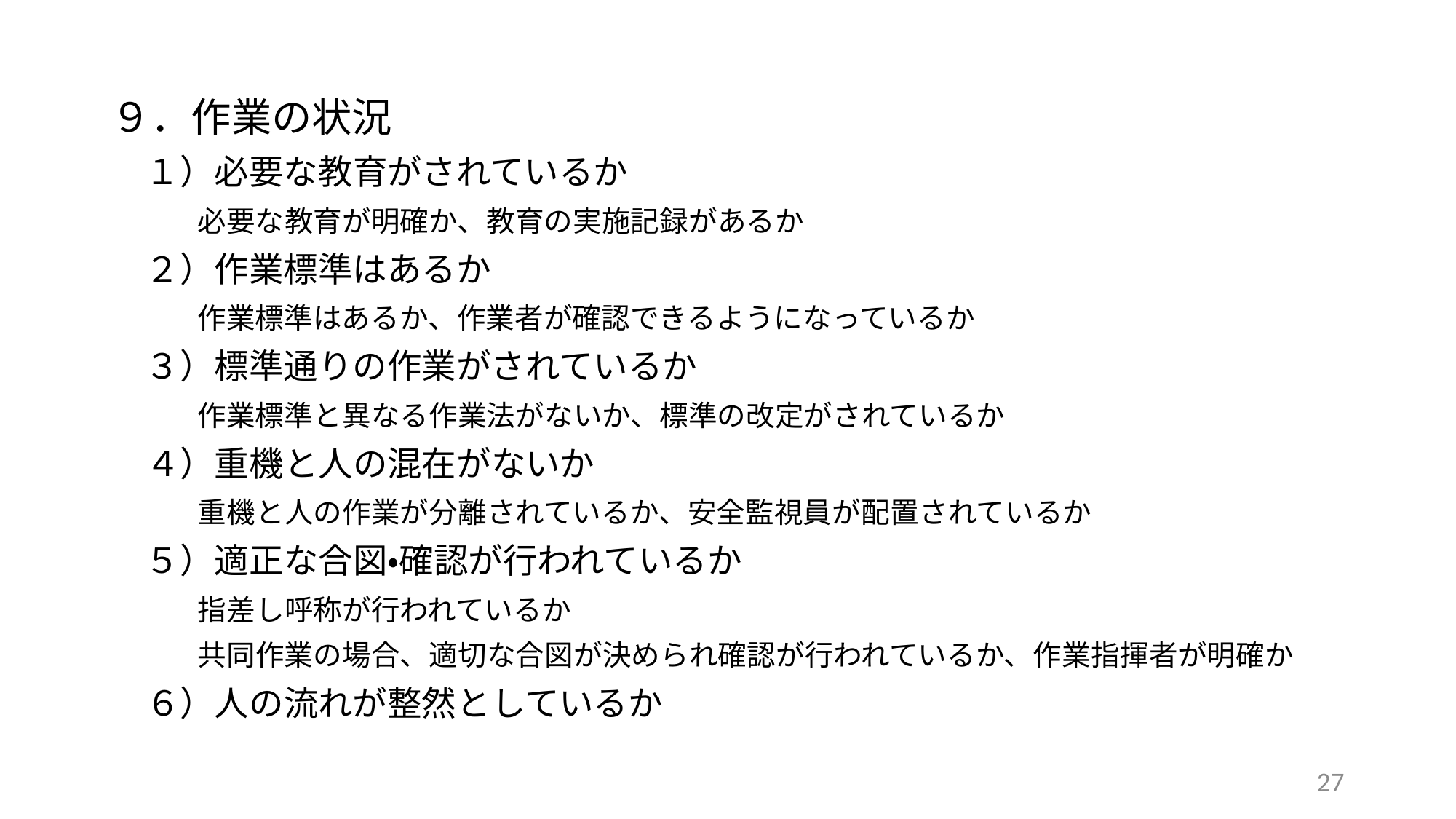

９．作業の状況
　１）必要な教育がされているか
　　　必要な教育が明確か、教育の実施記録があるか
　２）作業標準はあるか
　　　作業標準はあるか、作業者が確認できるようになっているか
　３）標準通りの作業がされているか
　　　作業標準と異なる作業法がないか、標準の改定がされているか
　４）重機と人の混在がないか
　　　重機と人の作業が分離されているか、安全監視員が配置されているか
　５）適正な合図・確認が行われているか
　　　指差し呼称が行われているか
　　　共同作業の場合、適切な合図が決められ確認が行われているか、作業指揮者が明確か
　６）人の流れが整然としているか
27